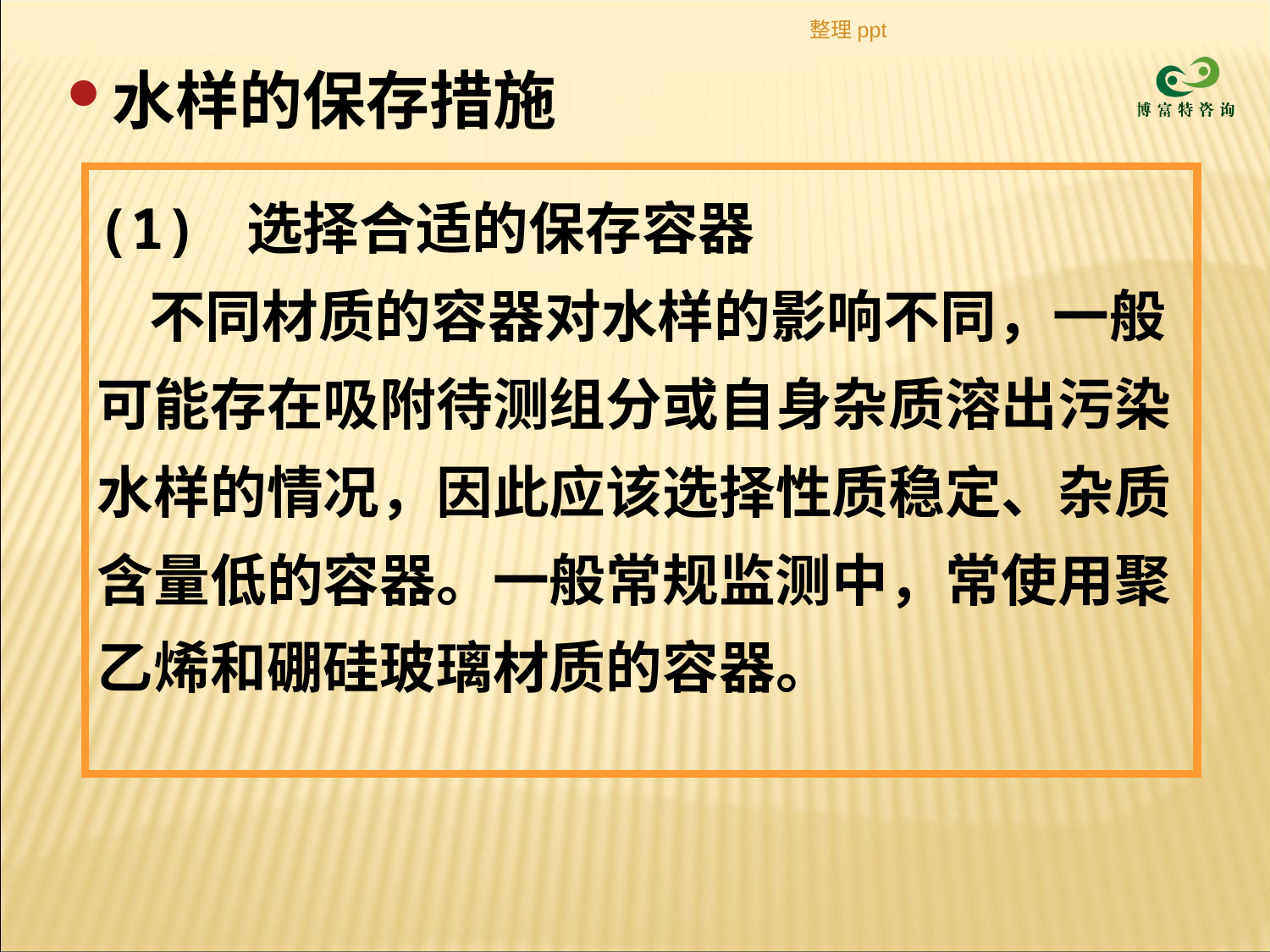

整理ppt
水样的保存措施
(1) 选择合适的保存容器
    不同材质的容器对水样的影响不同，一般可能存在吸附待测组分或自身杂质溶出污染水样的情况，因此应该选择性质稳定、杂质含量低的容器。一般常规监测中，常使用聚乙烯和硼硅玻璃材质的容器。
63